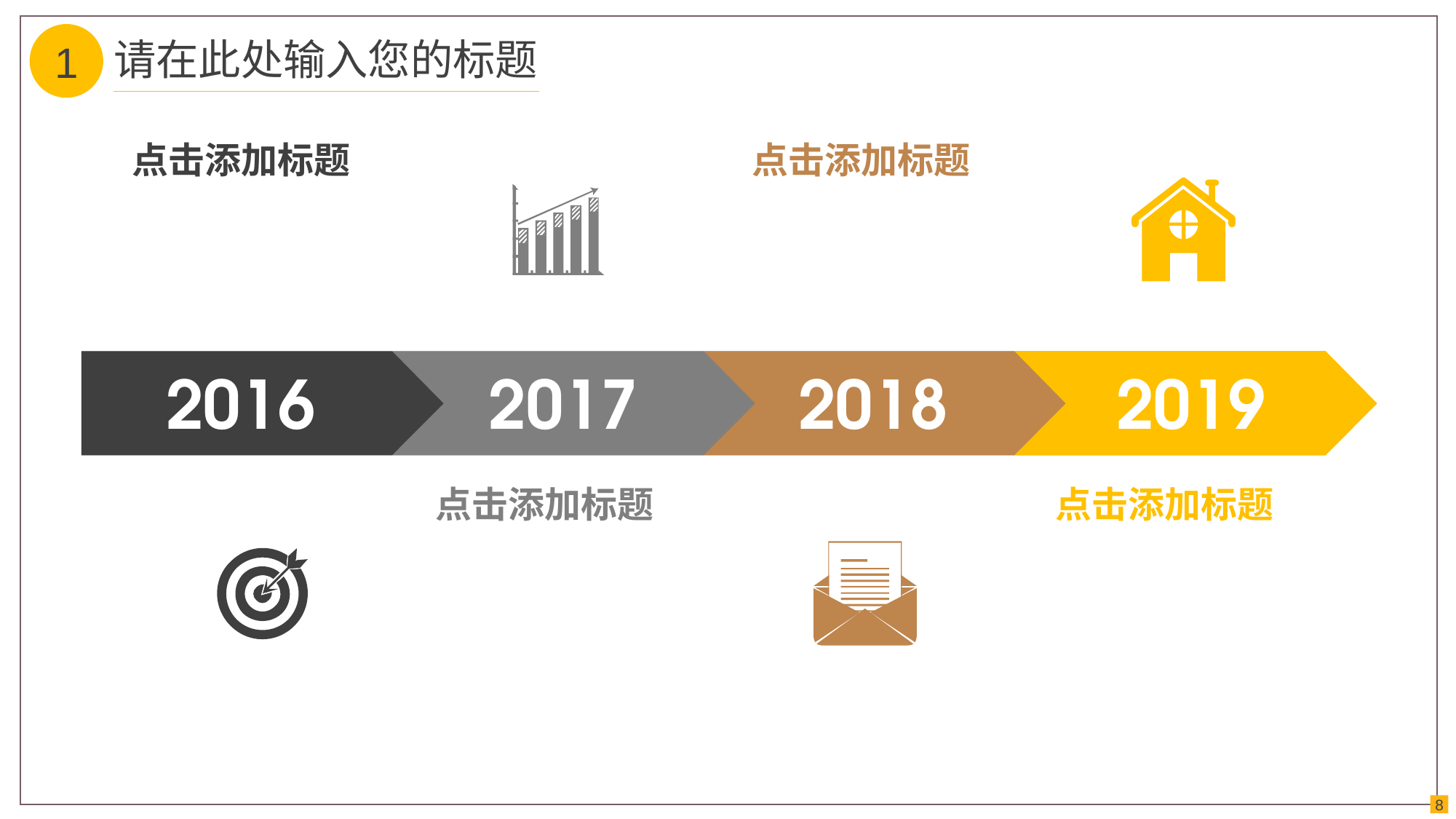

1
请在此处输入您的标题
点击添加标题
点击添加标题

2016
2017
2018
2019
点击添加标题
点击添加标题

8